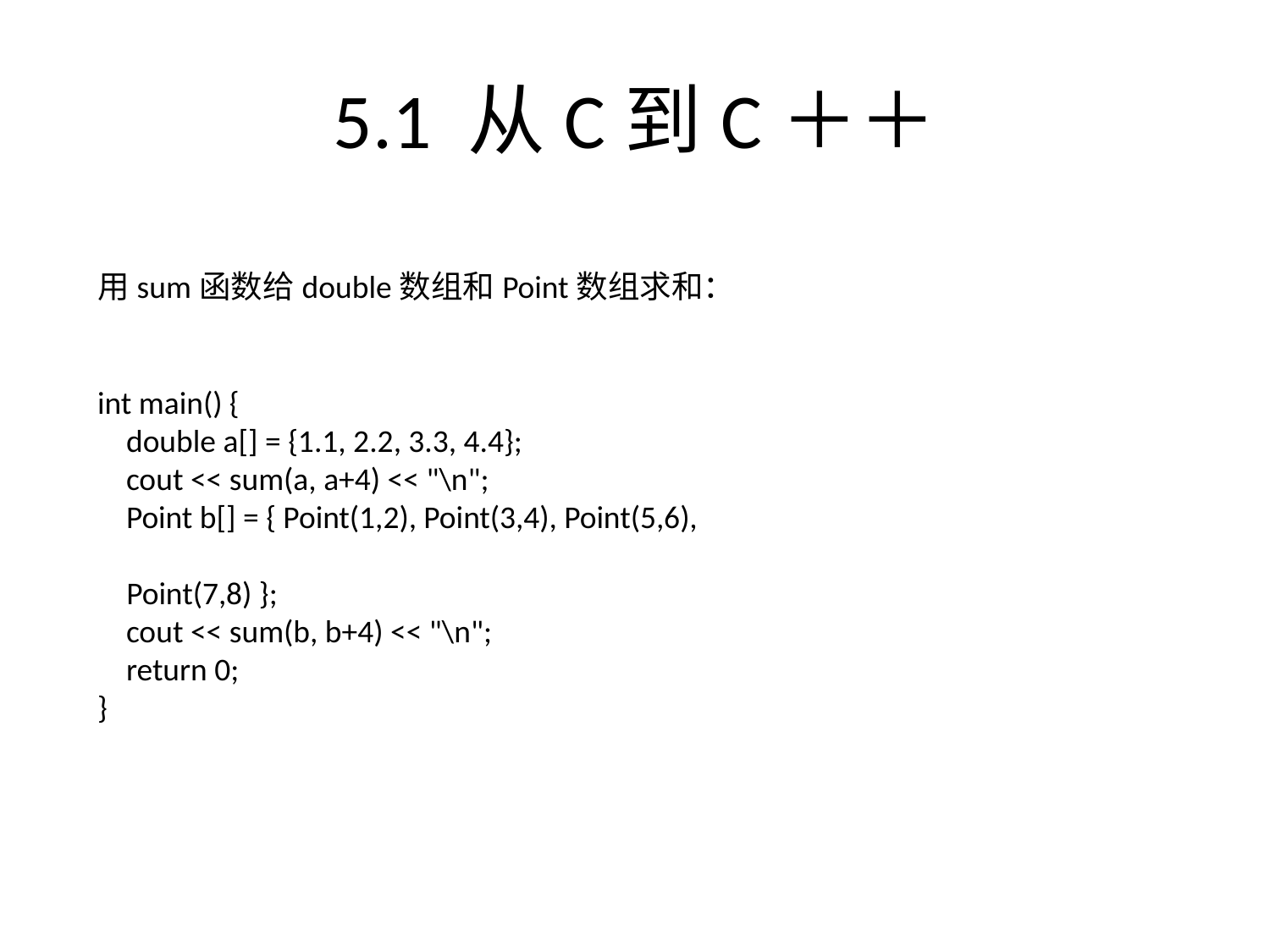

# 5.1 从C到C＋＋
用sum函数给double数组和Point数组求和：
int main() {
    double a[] = {1.1, 2.2, 3.3, 4.4};
    cout << sum(a, a+4) << "\n";
    Point b[] = { Point(1,2), Point(3,4), Point(5,6),
    Point(7,8) };
    cout << sum(b, b+4) << "\n";
    return 0;
}